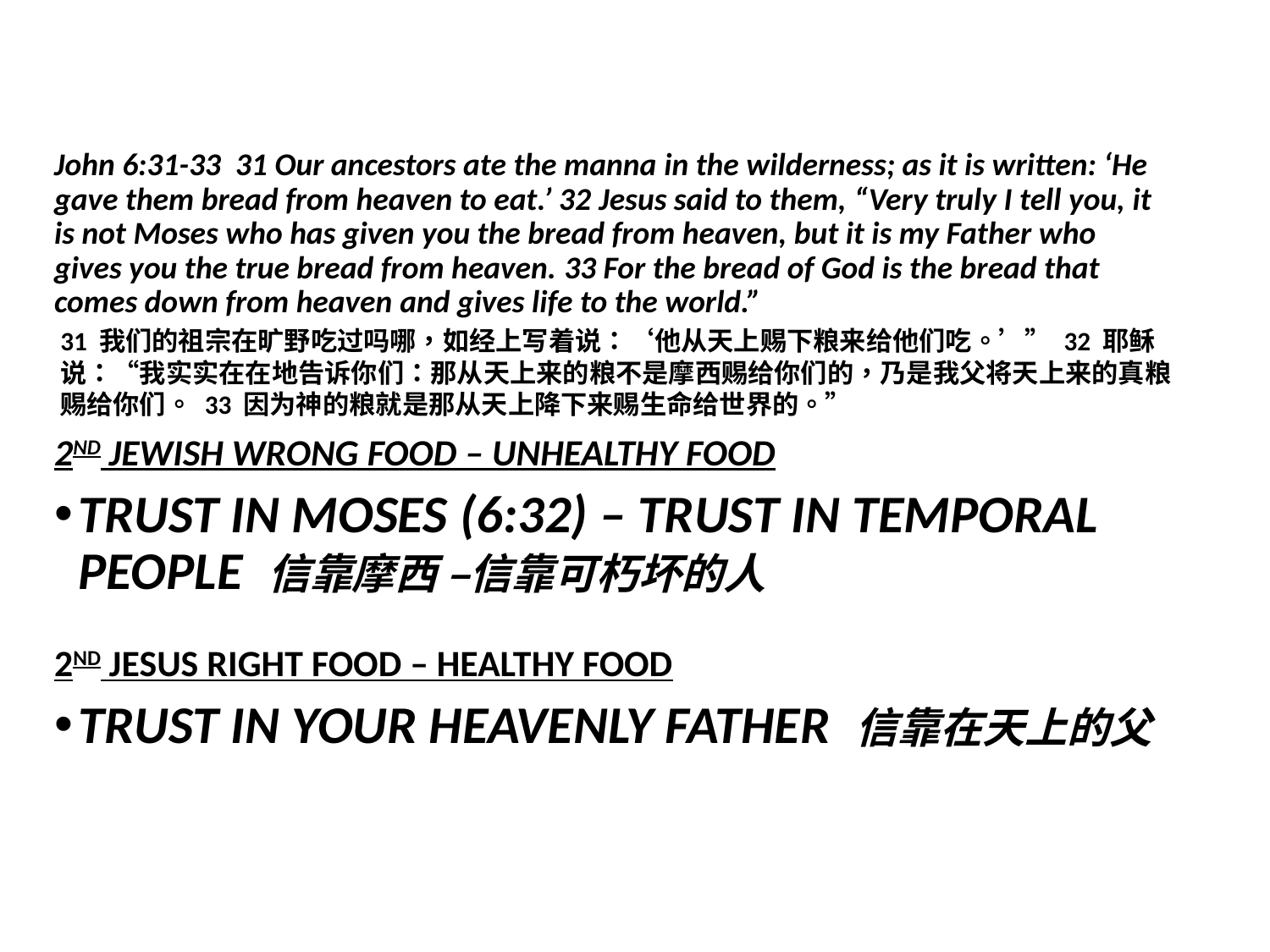

John 6:31-33  31 Our ancestors ate the manna in the wilderness; as it is written: ‘He gave them bread from heaven to eat.’ 32 Jesus said to them, “Very truly I tell you, it is not Moses who has given you the bread from heaven, but it is my Father who gives you the true bread from heaven. 33 For the bread of God is the bread that comes down from heaven and gives life to the world.”

2ND JEWISH WRONG FOOD – UNHEALTHY FOOD
TRUST IN MOSES (6:32) – TRUST IN TEMPORAL PEOPLE 信靠摩西 –信靠可朽坏的人

2ND JESUS RIGHT FOOD – HEALTHY FOOD
TRUST IN YOUR HEAVENLY FATHER 信靠在天上的父

31 我们的祖宗在旷野吃过吗哪，如经上写着说：‘他从天上赐下粮来给他们吃。’” 32 耶稣说：“我实实在在地告诉你们：那从天上来的粮不是摩西赐给你们的，乃是我父将天上来的真粮赐给你们。 33 因为神的粮就是那从天上降下来赐生命给世界的。”
#